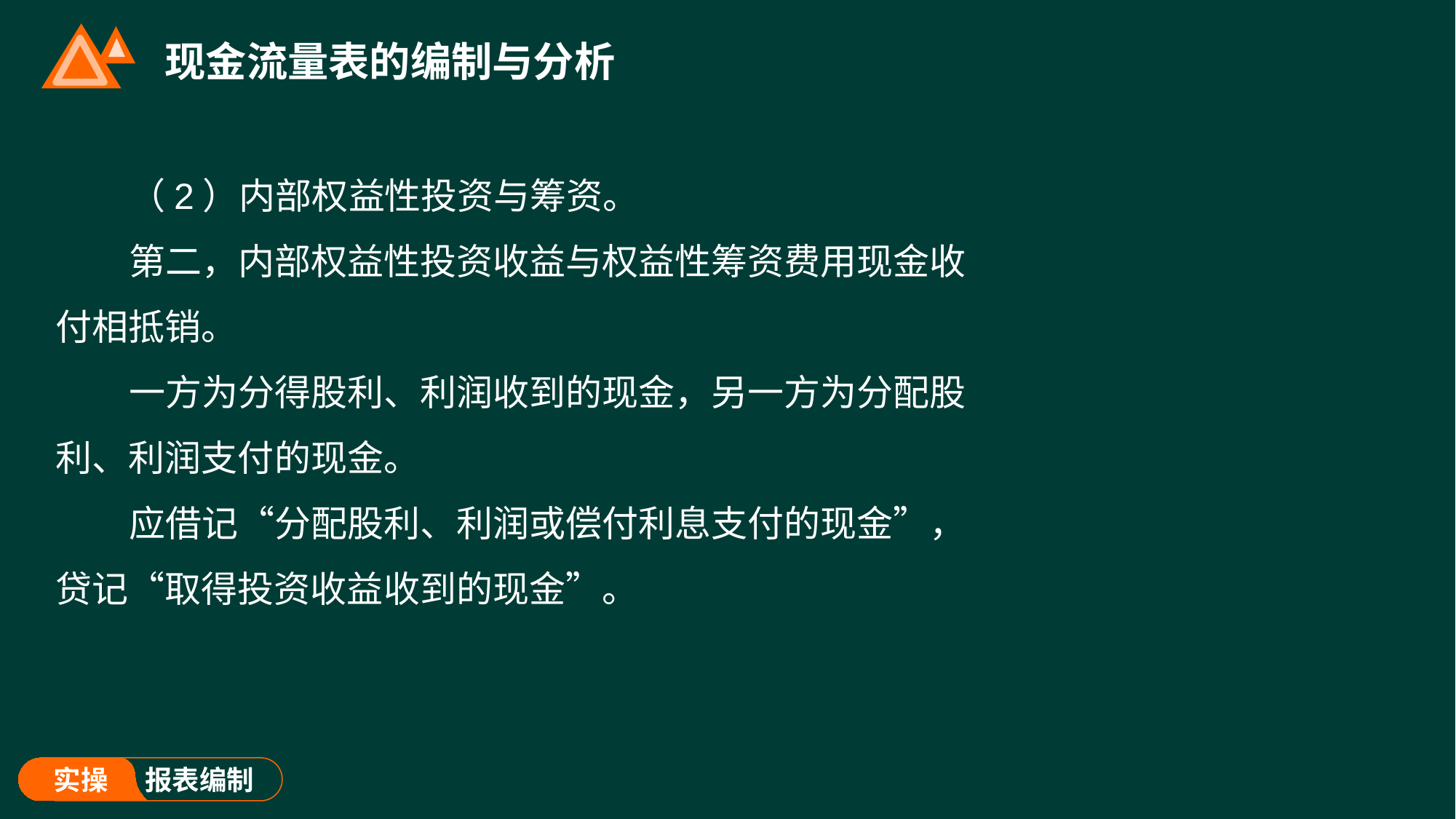

# 现金流量表的编制与分析
（2）内部权益性投资与筹资。
第二，内部权益性投资收益与权益性筹资费用现金收付相抵销。
一方为分得股利、利润收到的现金，另一方为分配股利、利润支付的现金。
应借记“分配股利、利润或偿付利息支付的现金”，贷记“取得投资收益收到的现金”。